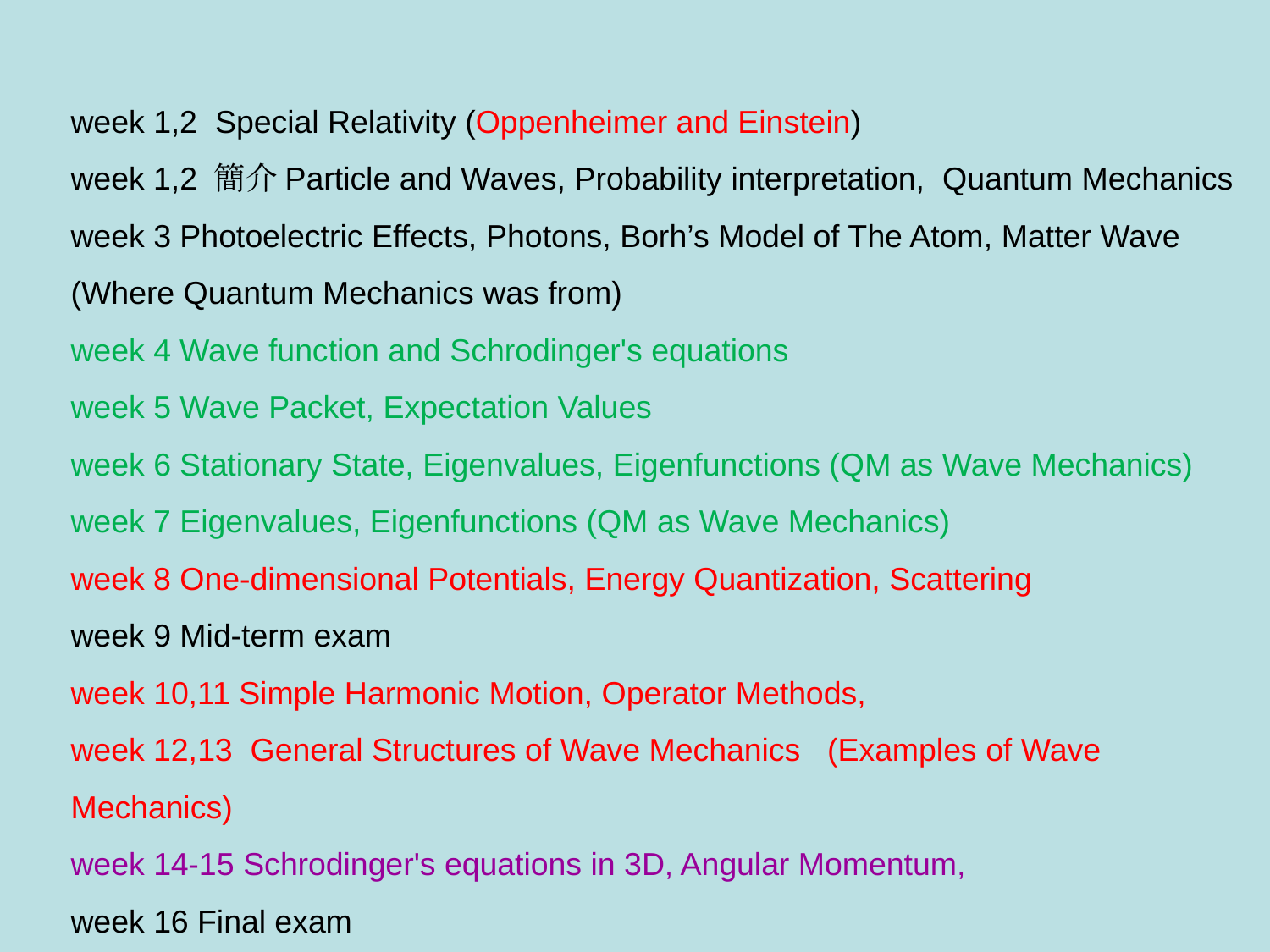

week 1,2  Special Relativity (Oppenheimer and Einstein)
week 1,2 簡介Particle and Waves, Probability interpretation,  Quantum Mechanics
week 3 Photoelectric Effects, Photons, Borh’s Model of The Atom, Matter Wave (Where Quantum Mechanics was from)
week 4 Wave function and Schrodinger's equations
week 5 Wave Packet, Expectation Values
week 6 Stationary State, Eigenvalues, Eigenfunctions (QM as Wave Mechanics)
week 7 Eigenvalues, Eigenfunctions (QM as Wave Mechanics)
week 8 One-dimensional Potentials, Energy Quantization, Scattering
week 9 Mid-term exam
week 10,11 Simple Harmonic Motion, Operator Methods,
week 12,13  General Structures of Wave Mechanics   (Examples of Wave Mechanics)
week 14-15 Schrodinger's equations in 3D, Angular Momentum,
week 16 Final exam